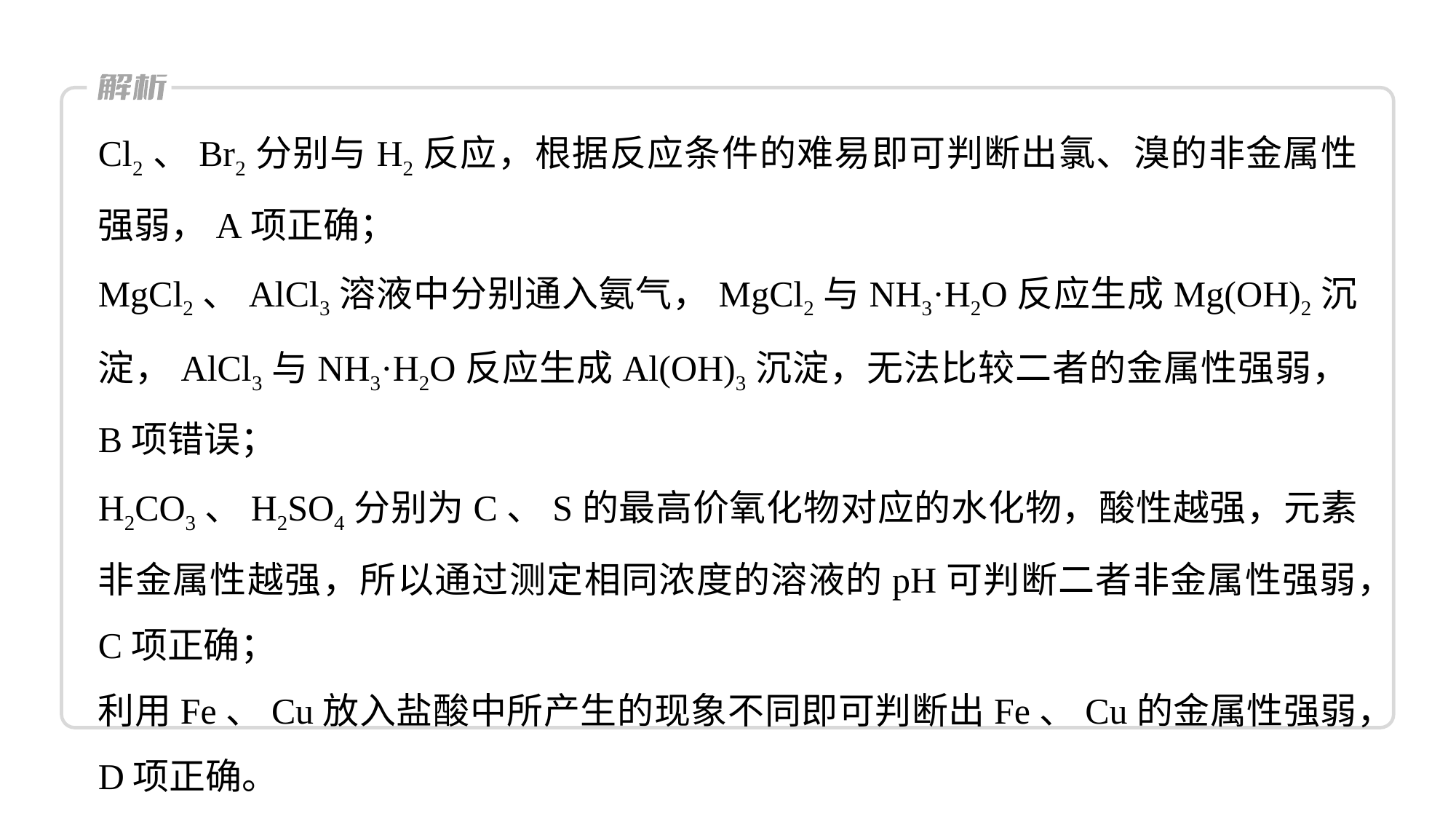

Cl2、Br2分别与H2反应，根据反应条件的难易即可判断出氯、溴的非金属性强弱，A项正确；
MgCl2、AlCl3溶液中分别通入氨气，MgCl2与NH3·H2O反应生成Mg(OH)2沉淀，AlCl3与NH3·H2O反应生成Al(OH)3沉淀，无法比较二者的金属性强弱，B项错误；
H2CO3、H2SO4分别为C、S的最高价氧化物对应的水化物，酸性越强，元素非金属性越强，所以通过测定相同浓度的溶液的pH可判断二者非金属性强弱，C项正确；
利用Fe、Cu放入盐酸中所产生的现象不同即可判断出Fe、Cu的金属性强弱，D项正确。